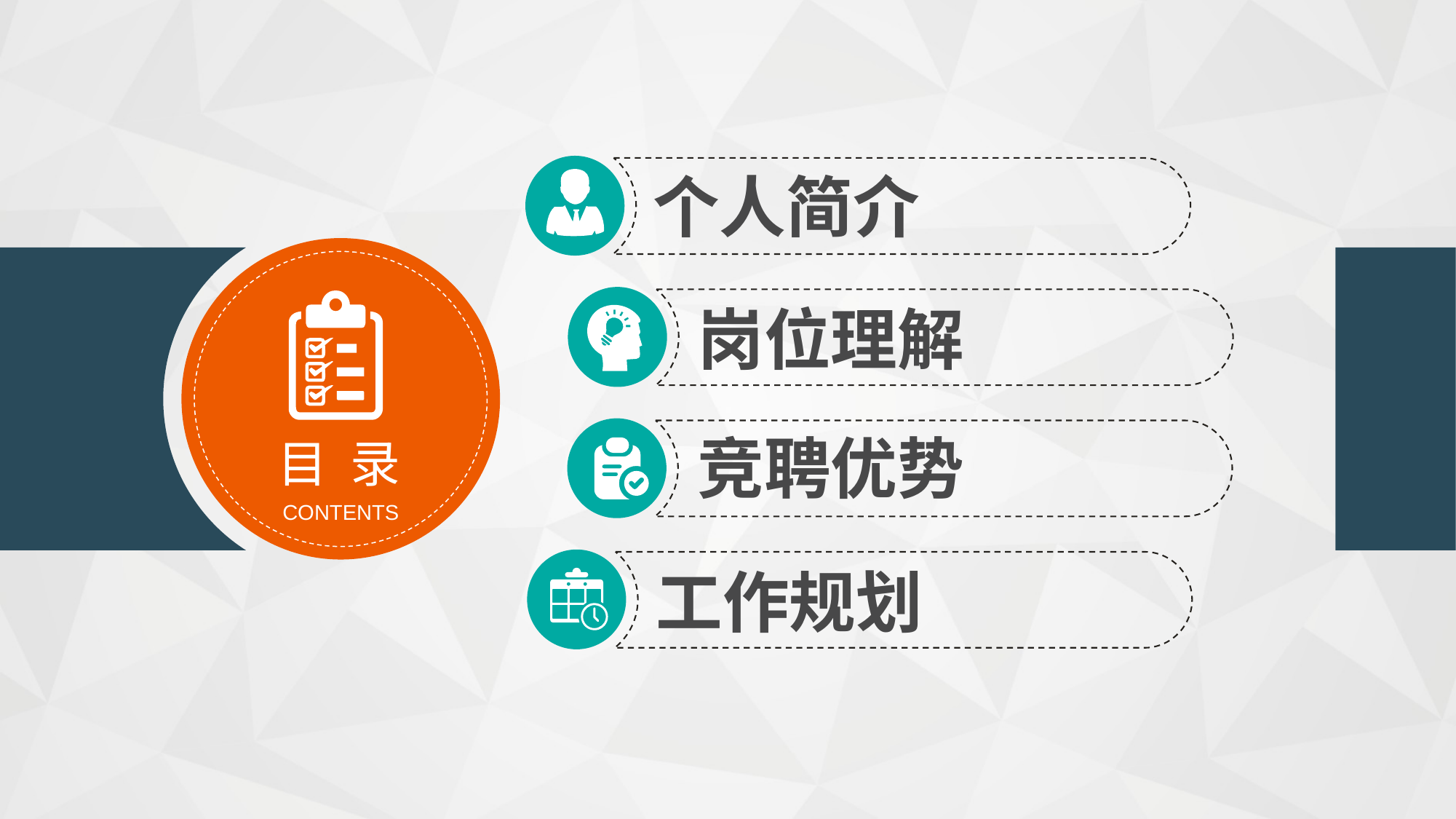

个人简介

岗位理解

竞聘优势
目  录

CONTENTS

工作规划